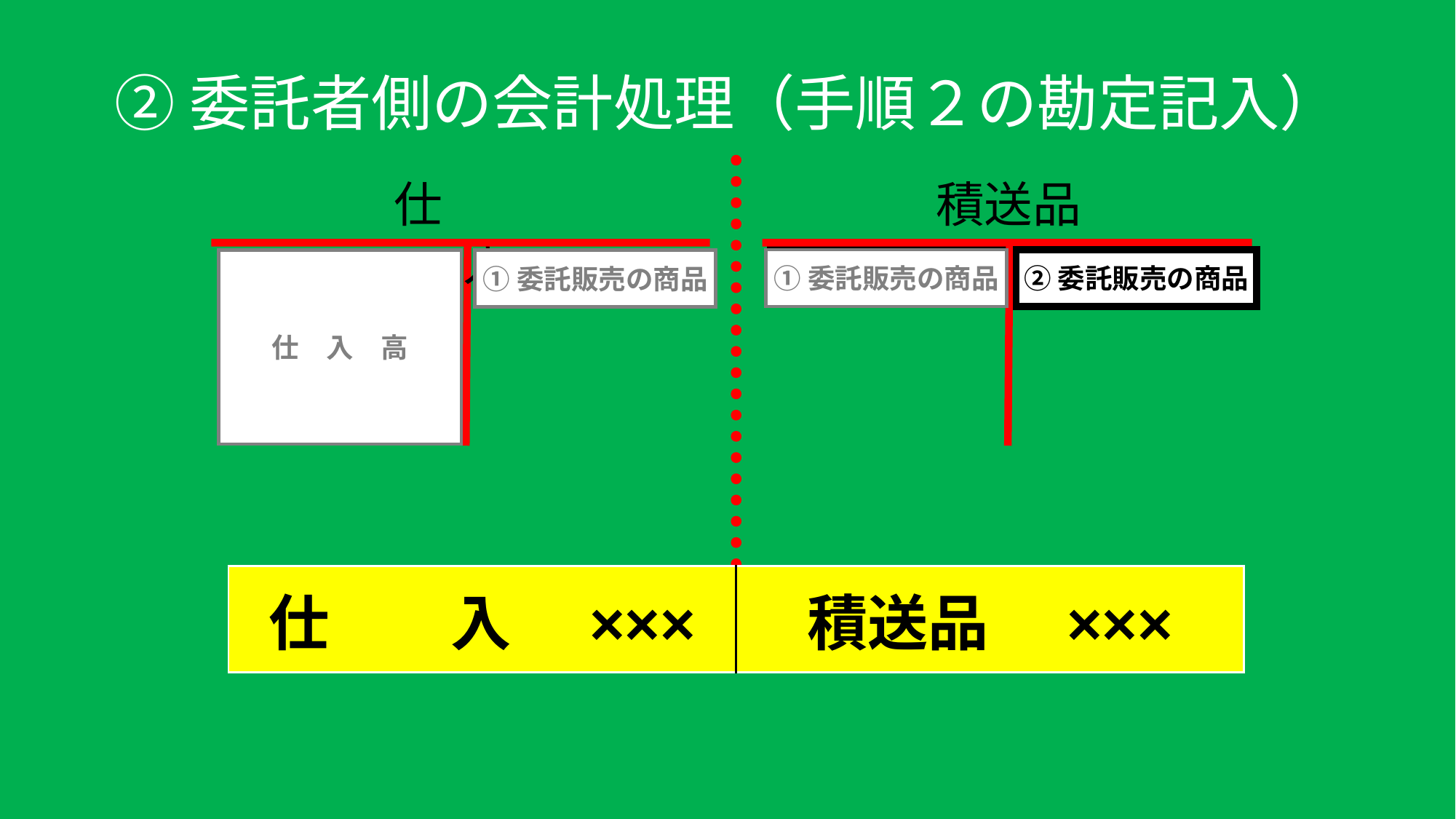

# ②委託者側の会計処理（手順２の勘定記入）

仕　　入
積送品

②委託販売の商品
①委託販売の商品
②委託販売の商品
仕　入　高
①委託販売の商品
| 仕　　入　××× | 積送品　××× |
| --- | --- |